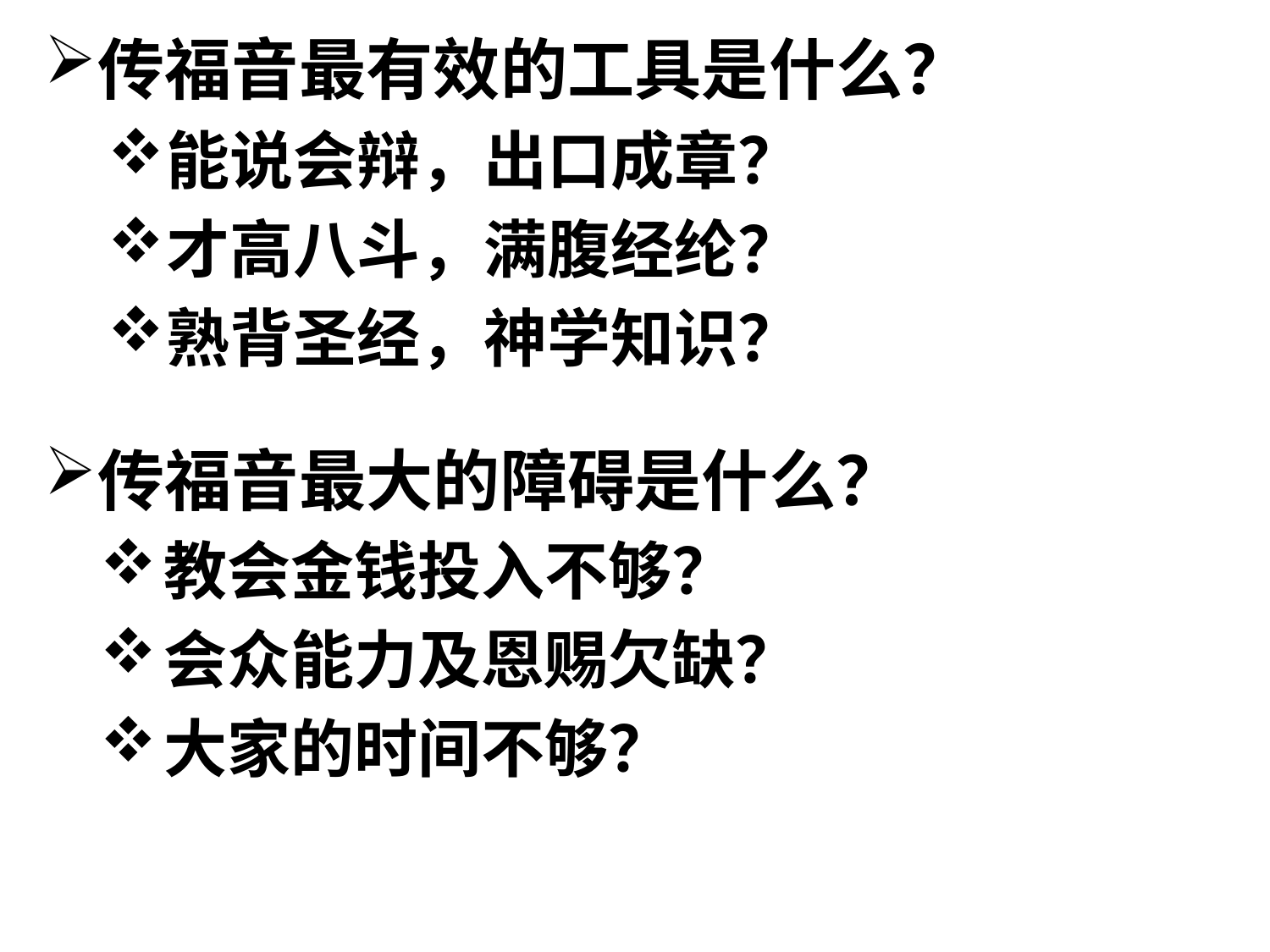

传福音最有效的工具是什么？
能说会辩，出口成章？
才高八斗，满腹经纶？
熟背圣经，神学知识？

传福音最大的障碍是什么？
教会金钱投入不够？
会众能力及恩赐欠缺？
大家的时间不够？